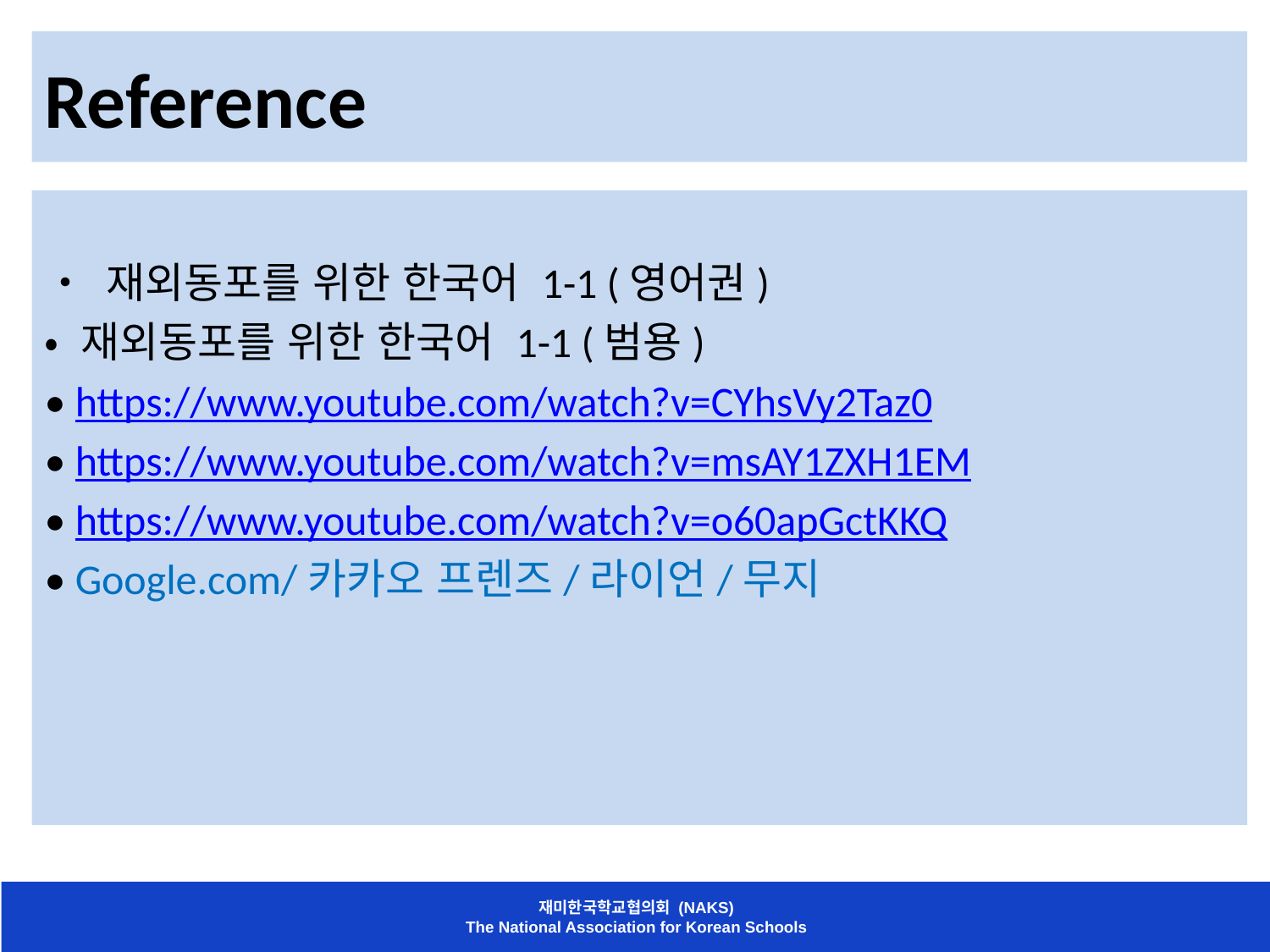

# Reference

• 재외동포를 위한 한국어 1-1 (영어권)
• 재외동포를 위한 한국어 1-1 (범용)
• https://www.youtube.com/watch?v=CYhsVy2Taz0
• https://www.youtube.com/watch?v=msAY1ZXH1EM
• https://www.youtube.com/watch?v=o60apGctKKQ
• Google.com/카카오 프렌즈/라이언/무지

재미한국학교협의회 (NAKS)
The National Association for Korean Schools